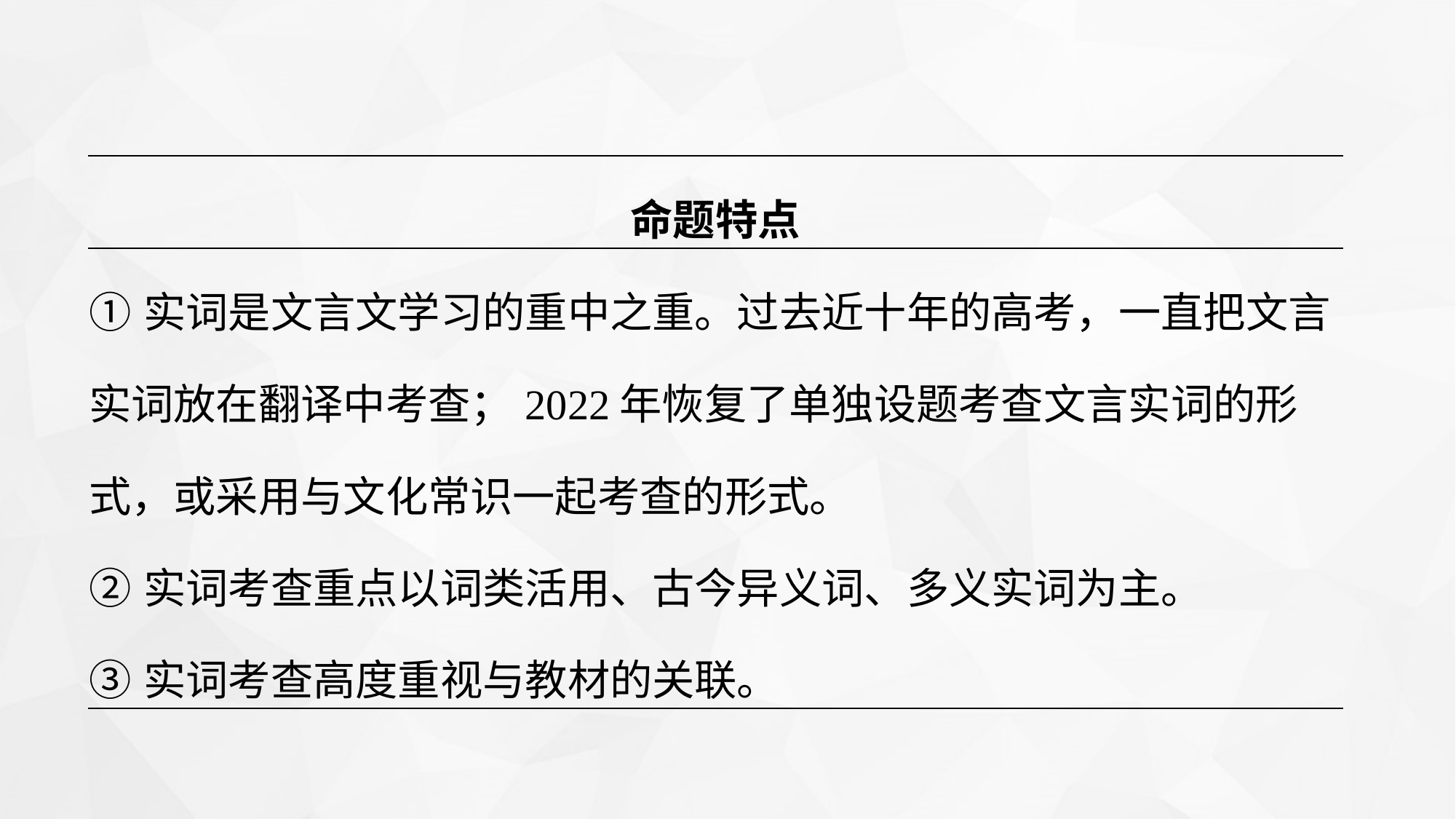

| 命题特点 |
| --- |
| ①实词是文言文学习的重中之重。过去近十年的高考，一直把文言实词放在翻译中考查；2022年恢复了单独设题考查文言实词的形式，或采用与文化常识一起考查的形式。 ②实词考查重点以词类活用、古今异义词、多义实词为主。 ③实词考查高度重视与教材的关联。 |